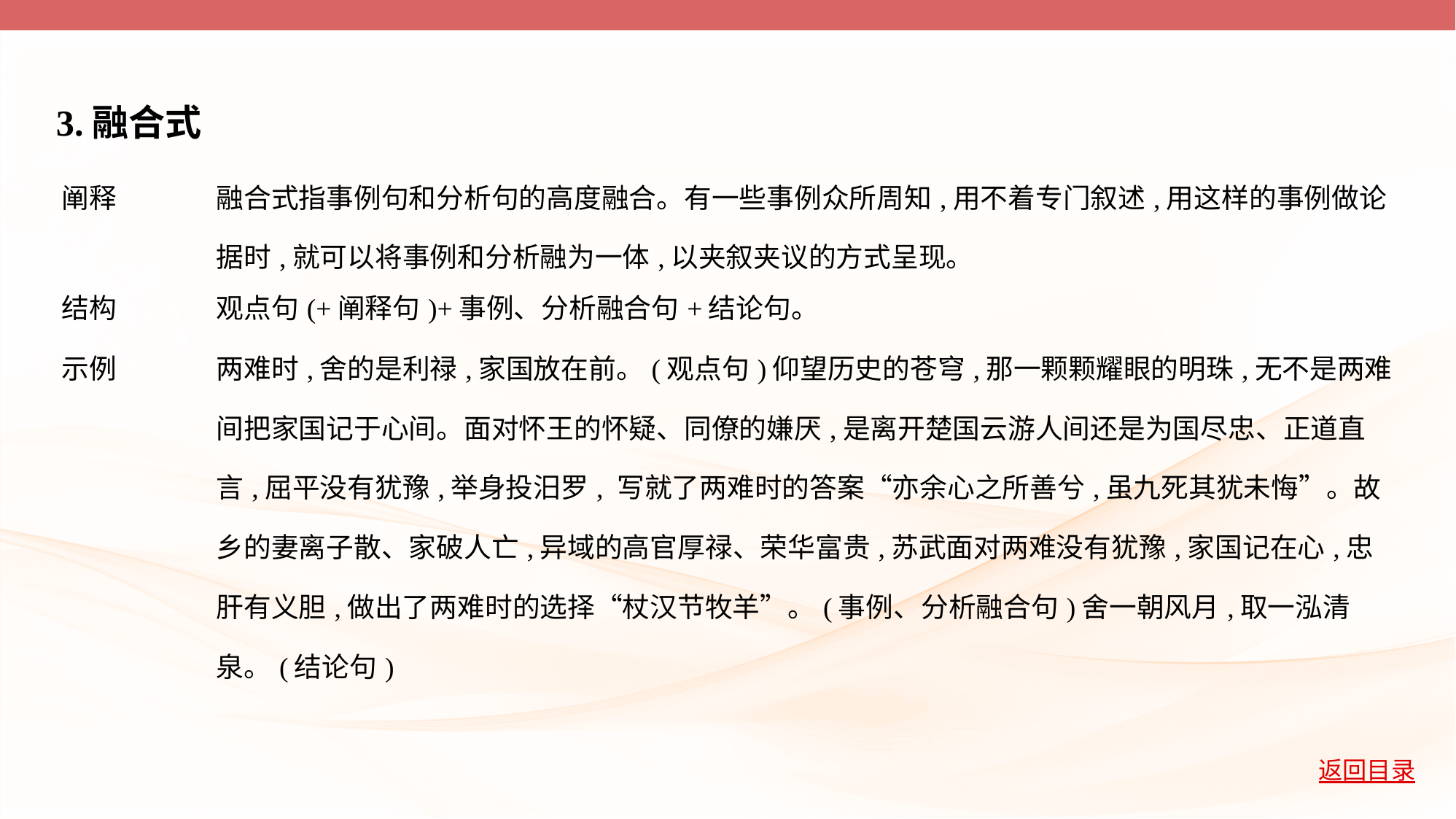

3.融合式
| 阐释 | 融合式指事例句和分析句的高度融合。有一些事例众所周知,用不着专门叙述,用这样的事例做论据时,就可以将事例和分析融为一体,以夹叙夹议的方式呈现。 |
| --- | --- |
| 结构 | 观点句(+阐释句)+事例、分析融合句+结论句。 |
| 示例 | 两难时,舍的是利禄,家国放在前。(观点句)仰望历史的苍穹,那一颗颗耀眼的明珠,无不是两难间把家国记于心间。面对怀王的怀疑、同僚的嫌厌,是离开楚国云游人间还是为国尽忠、正道直言,屈平没有犹豫,举身投汨罗, 写就了两难时的答案“亦余心之所善兮,虽九死其犹未悔”。故乡的妻离子散、家破人亡,异域的高官厚禄、荣华富贵,苏武面对两难没有犹豫,家国记在心,忠肝有义胆,做出了两难时的选择“杖汉节牧羊”。(事例、分析融合句)舍一朝风月,取一泓清泉。(结论句) |